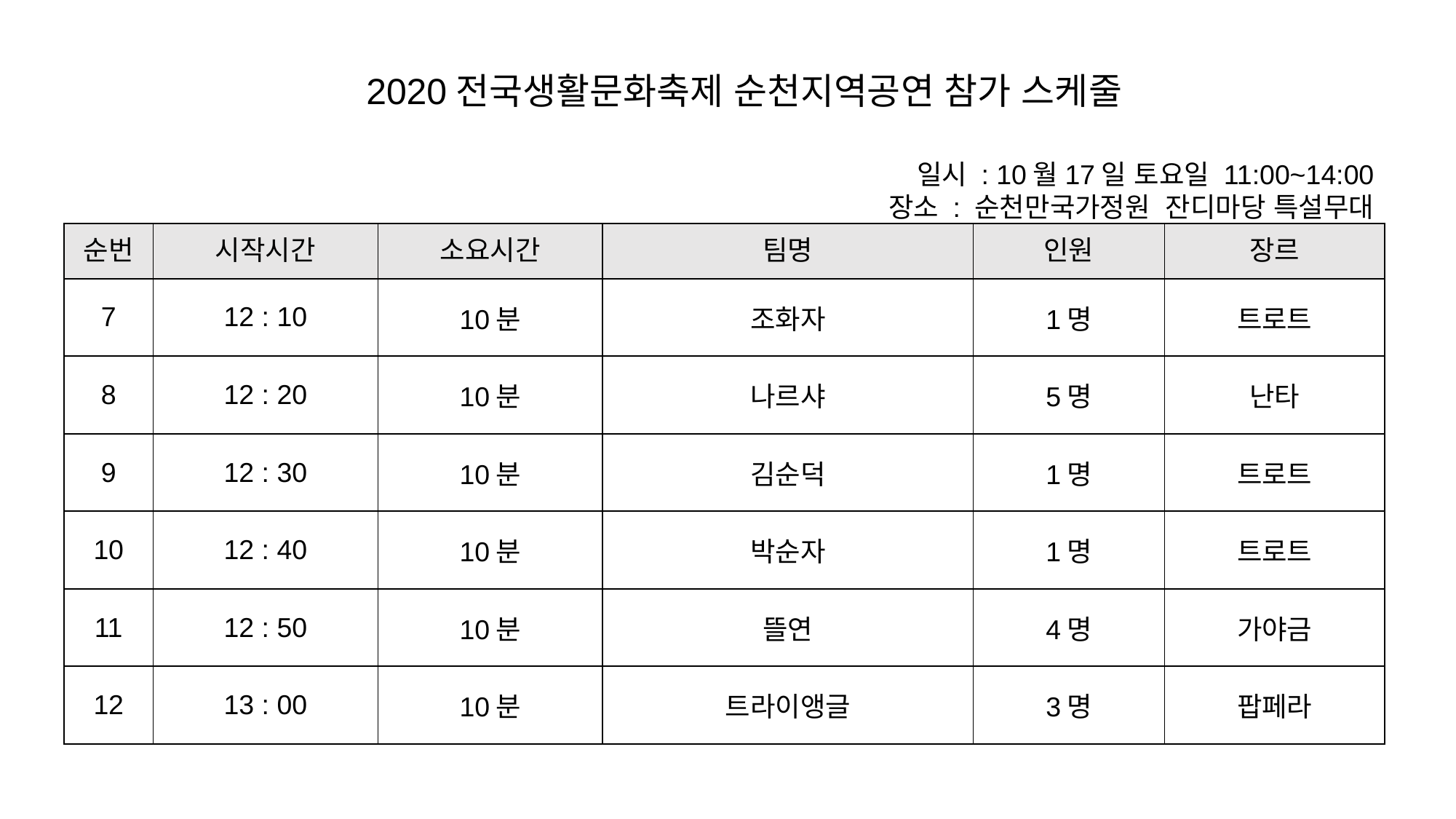

2020전국생활문화축제 순천지역공연 참가 스케줄
 일시 : 10월17일 토요일 11:00~14:00
장소 : 순천만국가정원  잔디마당 특설무대
| 순번 | 시작시간 | 소요시간 | 팀명 | 인원 | 장르 |
| --- | --- | --- | --- | --- | --- |
| 7 | 12 : 10 | 10분 | 조화자 | 1명 | 트로트 |
| 8 | 12 : 20 | 10분 | 나르샤 | 5명 | 난타 |
| 9 | 12 : 30 | 10분 | 김순덕 | 1명 | 트로트 |
| 10 | 12 : 40 | 10분 | 박순자 | 1명 | 트로트 |
| 11 | 12 : 50 | 10분 | 뜰연 | 4명 | 가야금 |
| 12 | 13 : 00 | 10분 | 트라이앵글 | 3명 | 팝페라 |